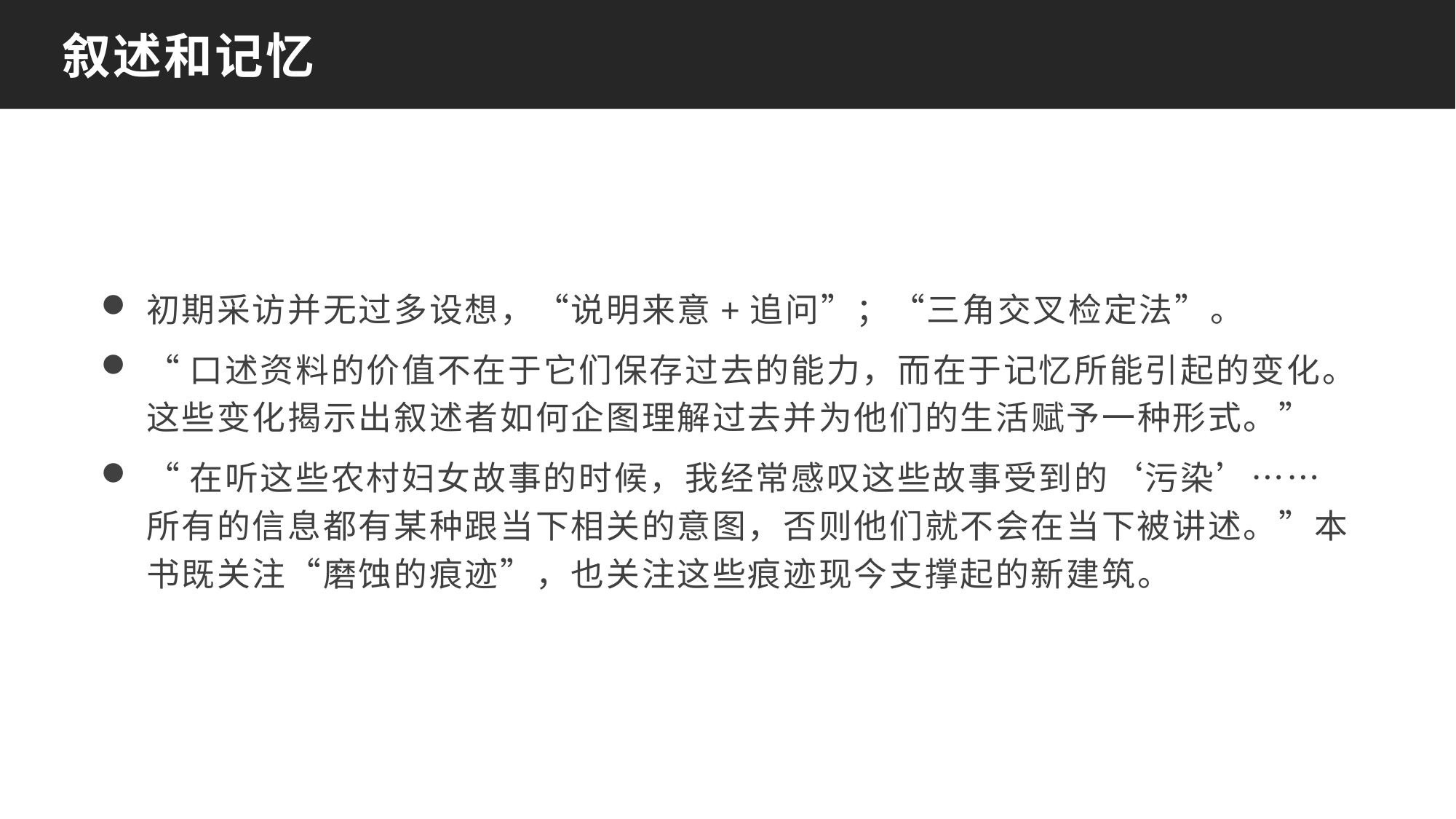

叙述和记忆
初期采访并无过多设想，“说明来意+追问”；“三角交叉检定法”。
“口述资料的价值不在于它们保存过去的能力，而在于记忆所能引起的变化。这些变化揭示出叙述者如何企图理解过去并为他们的生活赋予一种形式。”
“在听这些农村妇女故事的时候，我经常感叹这些故事受到的‘污染’……所有的信息都有某种跟当下相关的意图，否则他们就不会在当下被讲述。”本书既关注“磨蚀的痕迹”，也关注这些痕迹现今支撑起的新建筑。